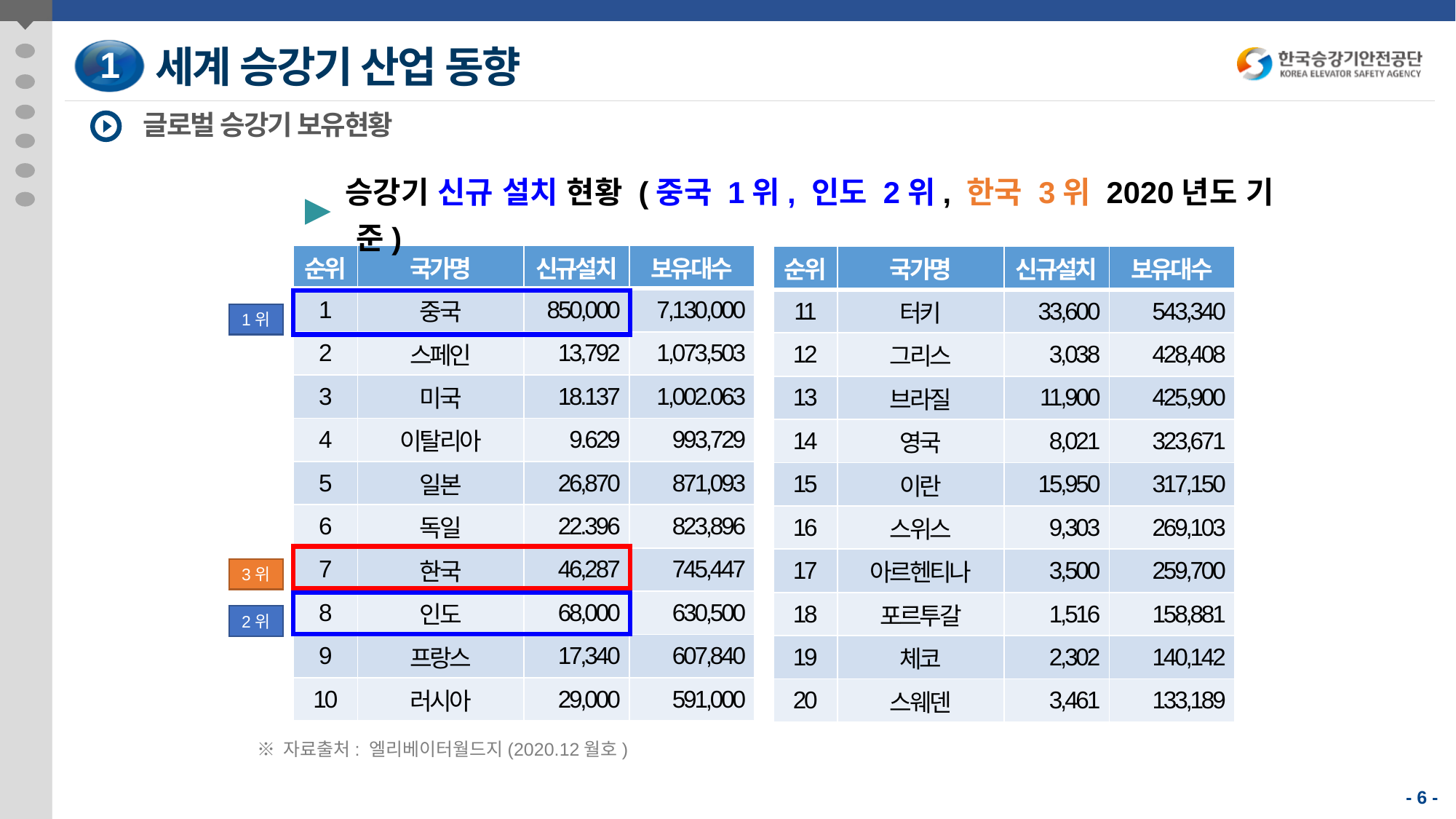

세계 승강기 산업 동향
1
글로벌 승강기 보유현황

승강기 신규 설치 현황 (중국 1위, 인도 2위, 한국 3위 2020년도 기준)

| 순위 | 국가명 | 신규설치 | 보유대수 |
| --- | --- | --- | --- |
| 1 | 중국 | 850,000 | 7,130,000 |
| 2 | 스페인 | 13,792 | 1,073,503 |
| 3 | 미국 | 18.137 | 1,002.063 |
| 4 | 이탈리아 | 9.629 | 993,729 |
| 5 | 일본 | 26,870 | 871,093 |
| 6 | 독일 | 22.396 | 823,896 |
| 7 | 한국 | 46,287 | 745,447 |
| 8 | 인도 | 68,000 | 630,500 |
| 9 | 프랑스 | 17,340 | 607,840 |
| 10 | 러시아 | 29,000 | 591,000 |
| 순위 | 국가명 | 신규설치 | 보유대수 |
| --- | --- | --- | --- |
| 11 | 터키 | 33,600 | 543,340 |
| 12 | 그리스 | 3,038 | 428,408 |
| 13 | 브라질 | 11,900 | 425,900 |
| 14 | 영국 | 8,021 | 323,671 |
| 15 | 이란 | 15,950 | 317,150 |
| 16 | 스위스 | 9,303 | 269,103 |
| 17 | 아르헨티나 | 3,500 | 259,700 |
| 18 | 포르투갈 | 1,516 | 158,881 |
| 19 | 체코 | 2,302 | 140,142 |
| 20 | 스웨덴 | 3,461 | 133,189 |

1위

3위

2위
※ 자료출처: 엘리베이터월드지(2020.12월호)